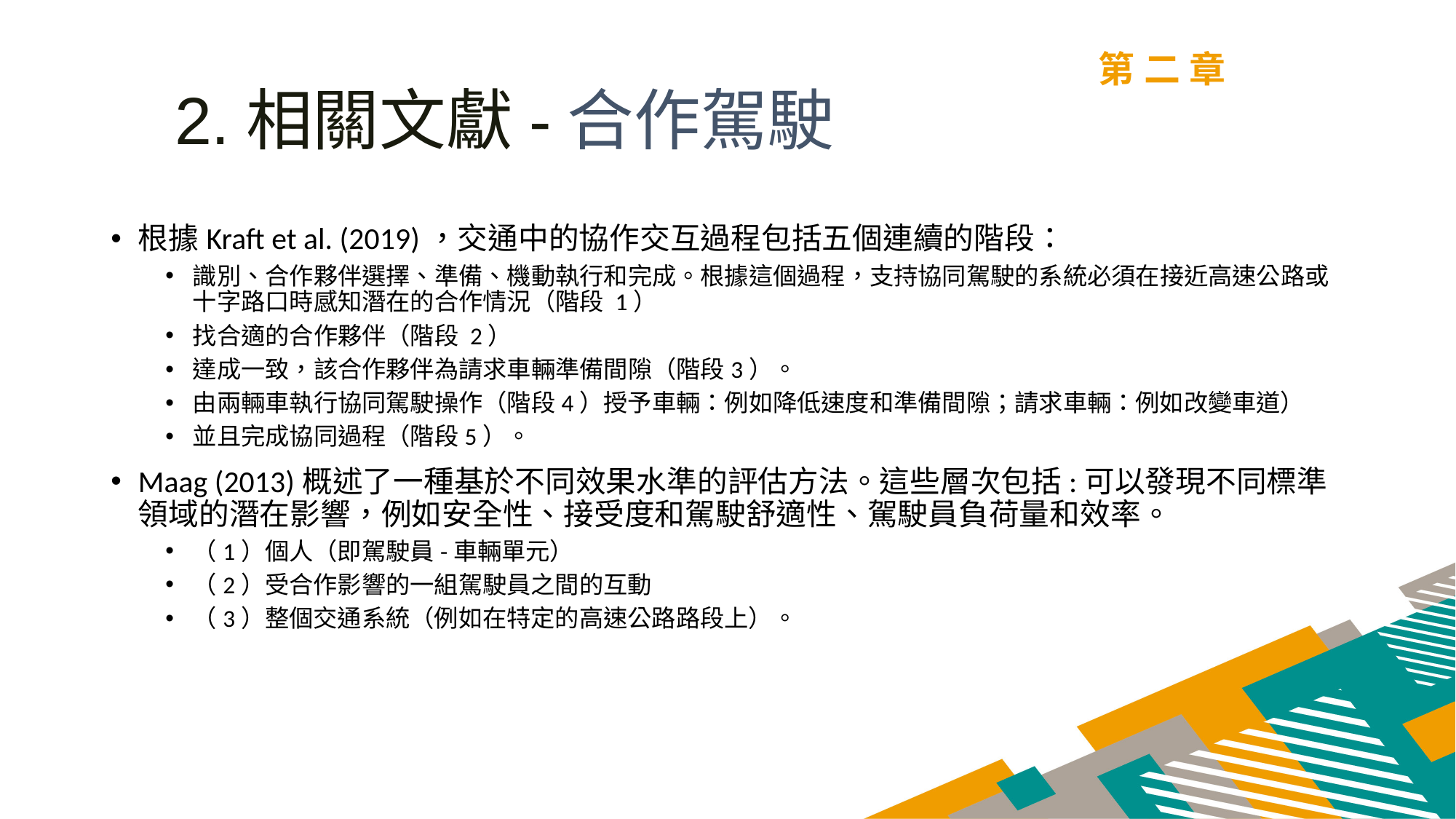

第二章
2.相關文獻-合作駕駛
根據Kraft et al. (2019)，交通中的協作交互過程包括五個連續的階段：
識別、合作夥伴選擇、準備、機動執行和完成。根據這個過程，支持協同駕駛的系統必須在接近高速公路或十字路口時感知潛在的合作情況（階段 1）
找合適的合作夥伴（階段 2）
達成一致，該合作夥伴為請求車輛準備間隙（階段3）。
由兩輛車執行協同駕駛操作（階段4）授予車輛：例如降低速度和準備間隙；請求車輛：例如改變車道）
並且完成協同過程（階段5）。
Maag (2013)概述了一種基於不同效果水準的評估方法。這些層次包括:可以發現不同標準領域的潛在影響，例如安全性、接受度和駕駛舒適性、駕駛員負荷量和效率。
（1）個人（即駕駛員-車輛單元）
（2）受合作影響的一組駕駛員之間的互動
（3）整個交通系統（例如在特定的高速公路路段上）。